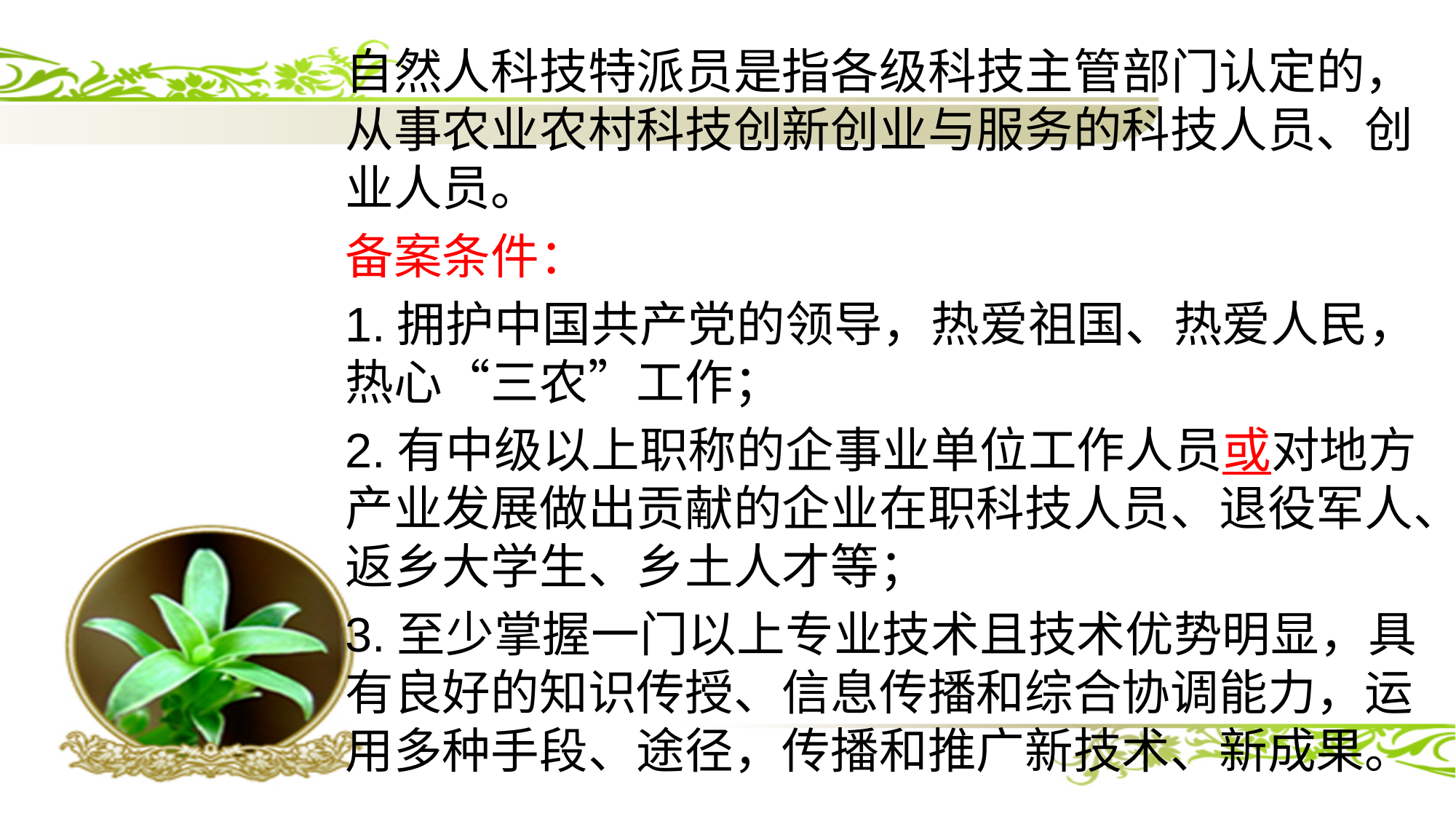

自然人科技特派员是指各级科技主管部门认定的，从事农业农村科技创新创业与服务的科技人员、创业人员。
备案条件：
1.拥护中国共产党的领导，热爱祖国、热爱人民，热心“三农”工作；
2.有中级以上职称的企事业单位工作人员或对地方产业发展做出贡献的企业在职科技人员、退役军人、返乡大学生、乡土人才等；
3.至少掌握一门以上专业技术且技术优势明显，具有良好的知识传授、信息传播和综合协调能力，运用多种手段、途径，传播和推广新技术、新成果。